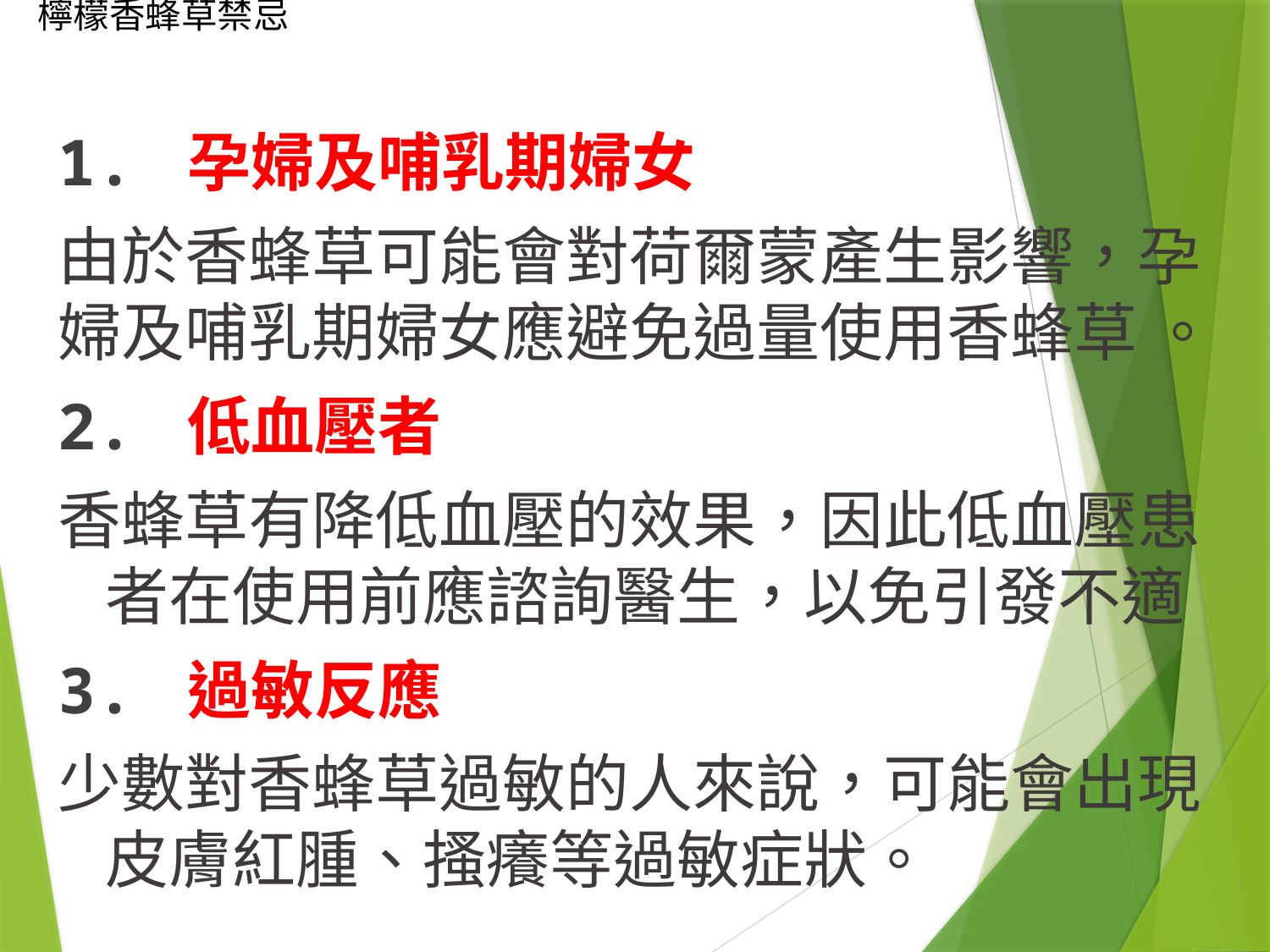

# 檸檬香蜂草禁忌
1. 孕婦及哺乳期婦女
由於香蜂草可能會對荷爾蒙產生影響，孕婦及哺乳期婦女應避免過量使用香蜂草 。
2. 低血壓者
香蜂草有降低血壓的效果，因此低血壓患者在使用前應諮詢醫生，以免引發不適
3. 過敏反應
少數對香蜂草過敏的人來說，可能會出現皮膚紅腫、搔癢等過敏症狀。